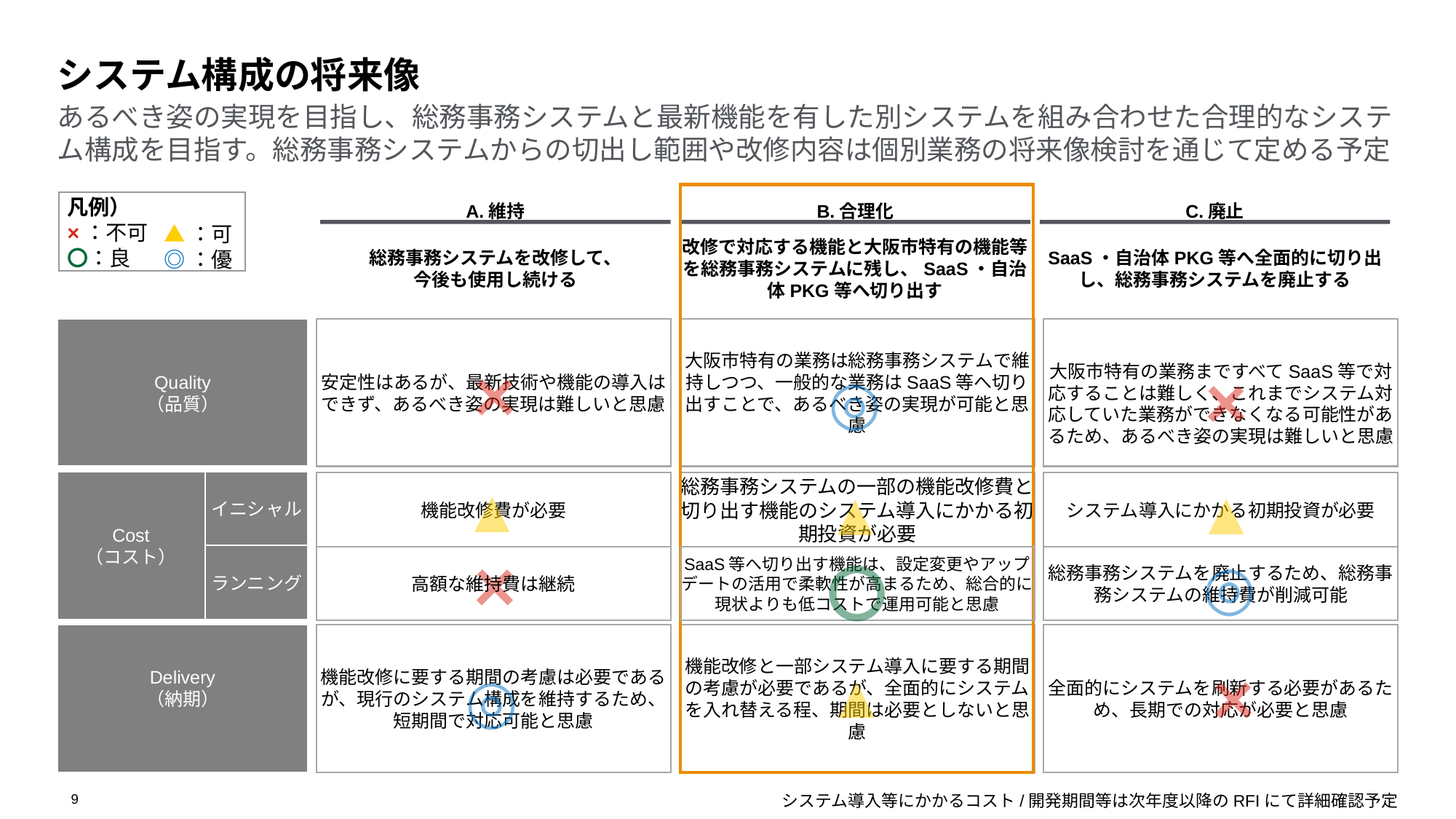

システム構成の将来像
# あるべき姿の実現を目指し、総務事務システムと最新機能を有した別システムを組み合わせた合理的なシステム構成を目指す。総務事務システムからの切出し範囲や改修内容は個別業務の将来像検討を通じて定める予定

凡例）
×：不可
〇：良
▲：可
◎：優
A.維持
B.合理化
C.廃止
SaaS・自治体PKG等へ全面的に切り出し、総務事務システムを廃止する
改修で対応する機能と大阪市特有の機能等を総務事務システムに残し、SaaS・自治体PKG等へ切り出す
総務事務システムを改修して、
今後も使用し続ける
Quality
（品質）
安定性はあるが、最新技術や機能の導入はできず、あるべき姿の実現は難しいと思慮
大阪市特有の業務は総務事務システムで維持しつつ、一般的な業務はSaaS等へ切り出すことで、あるべき姿の実現が可能と思慮

大阪市特有の業務まですべてSaaS等で対応することは難しく、これまでシステム対応していた業務ができなくなる可能性があるため、あるべき姿の実現は難しいと思慮
×
×
◎
Cost
（コスト）
イニシャル
ランニング
機能改修費が必要
総務事務システムの一部の機能改修費と切り出す機能のシステム導入にかかる初期投資が必要
システム導入にかかる初期投資が必要
▲
▲
▲
◎
高額な維持費は継続
SaaS等へ切り出す機能は、設定変更やアップデートの活用で柔軟性が高まるため、総合的に現状よりも低コストで運用可能と思慮
総務事務システムを廃止するため、総務事務システムの維持費が削減可能
〇
×
Delivery
（納期）

機能改修に要する期間の考慮は必要であるが、現行のシステム構成を維持するため、短期間で対応可能と思慮
機能改修と一部システム導入に要する期間の考慮が必要であるが、全面的にシステムを入れ替える程、期間は必要としないと思慮
全面的にシステムを刷新する必要があるため、長期での対応が必要と思慮
×
◎
▲
9
システム導入等にかかるコスト/開発期間等は次年度以降のRFIにて詳細確認予定